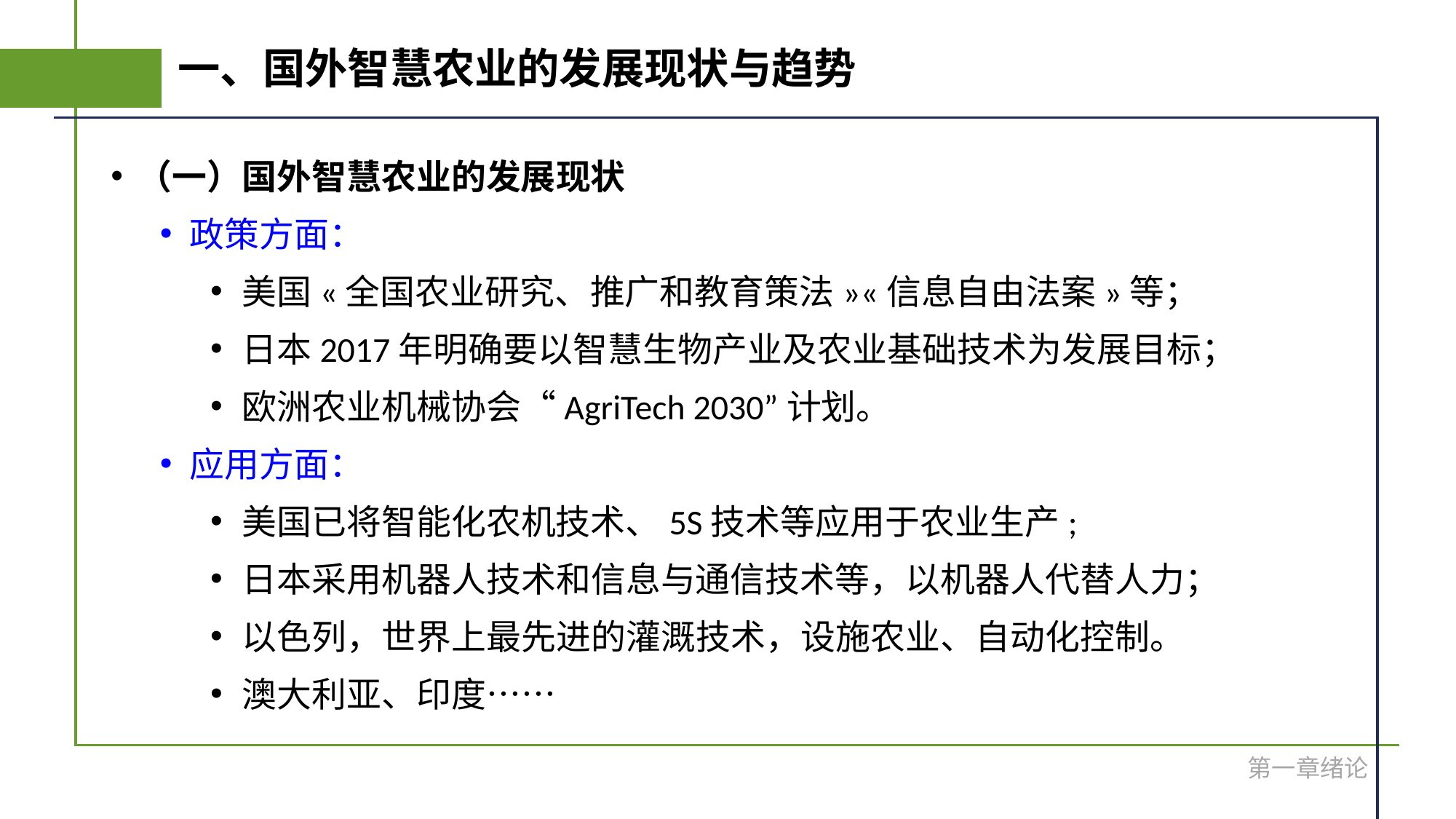

# 一、国外智慧农业的发展现状与趋势
（一）国外智慧农业的发展现状
政策方面：
美国«全国农业研究、推广和教育策法»«信息自由法案»等；
日本2017年明确要以智慧生物产业及农业基础技术为发展目标；
欧洲农业机械协会“AgriTech 2030”计划。
应用方面：
美国已将智能化农机技术、5S技术等应用于农业生产;
日本采用机器人技术和信息与通信技术等，以机器人代替人力；
以色列，世界上最先进的灌溉技术，设施农业、自动化控制。
澳大利亚、印度……
第一章绪论